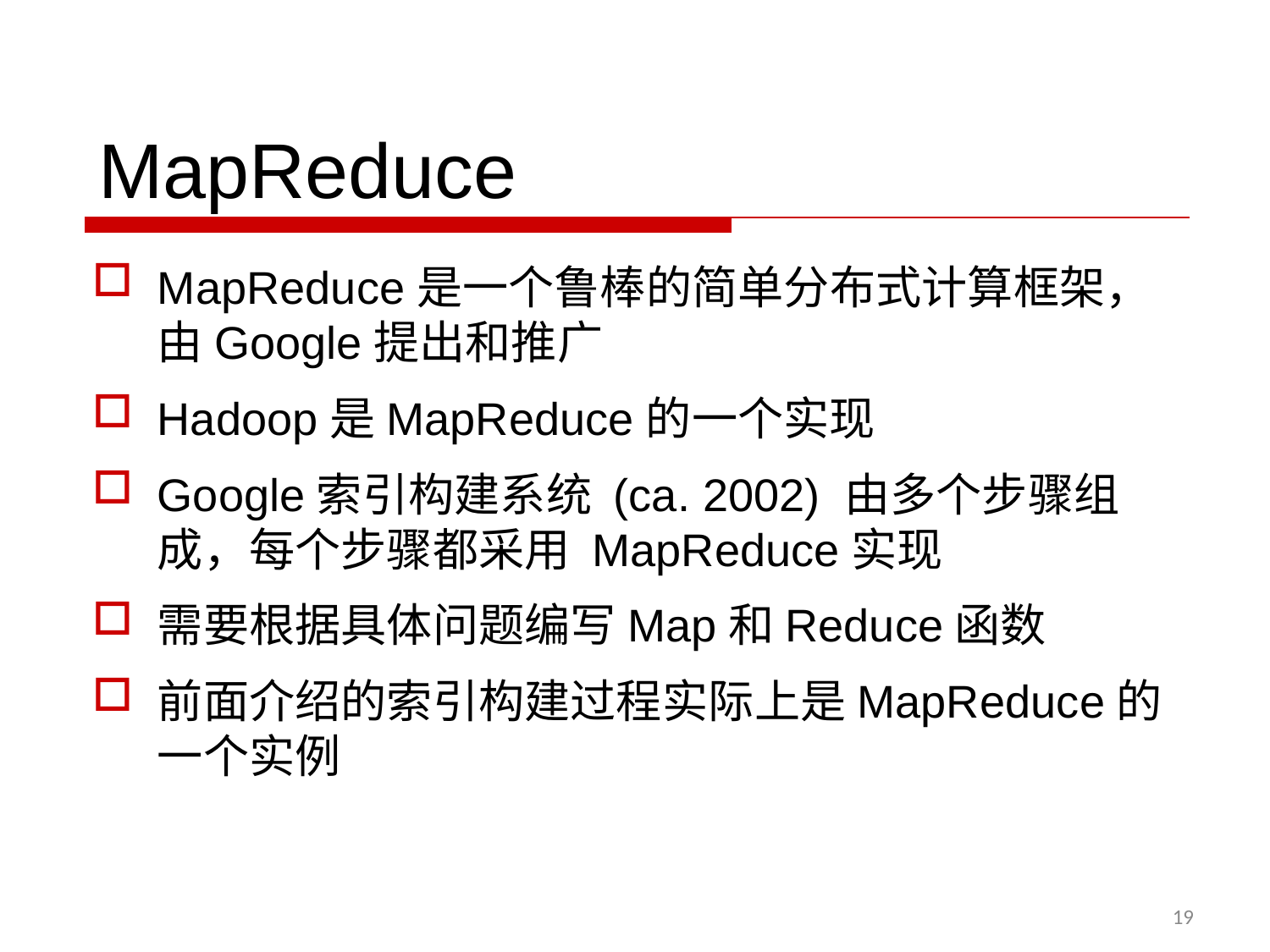

# MapReduce
MapReduce是一个鲁棒的简单分布式计算框架，由Google提出和推广
Hadoop是MapReduce的一个实现
Google索引构建系统 (ca. 2002) 由多个步骤组成，每个步骤都采用 MapReduce实现
需要根据具体问题编写Map和Reduce函数
前面介绍的索引构建过程实际上是MapReduce的一个实例
19